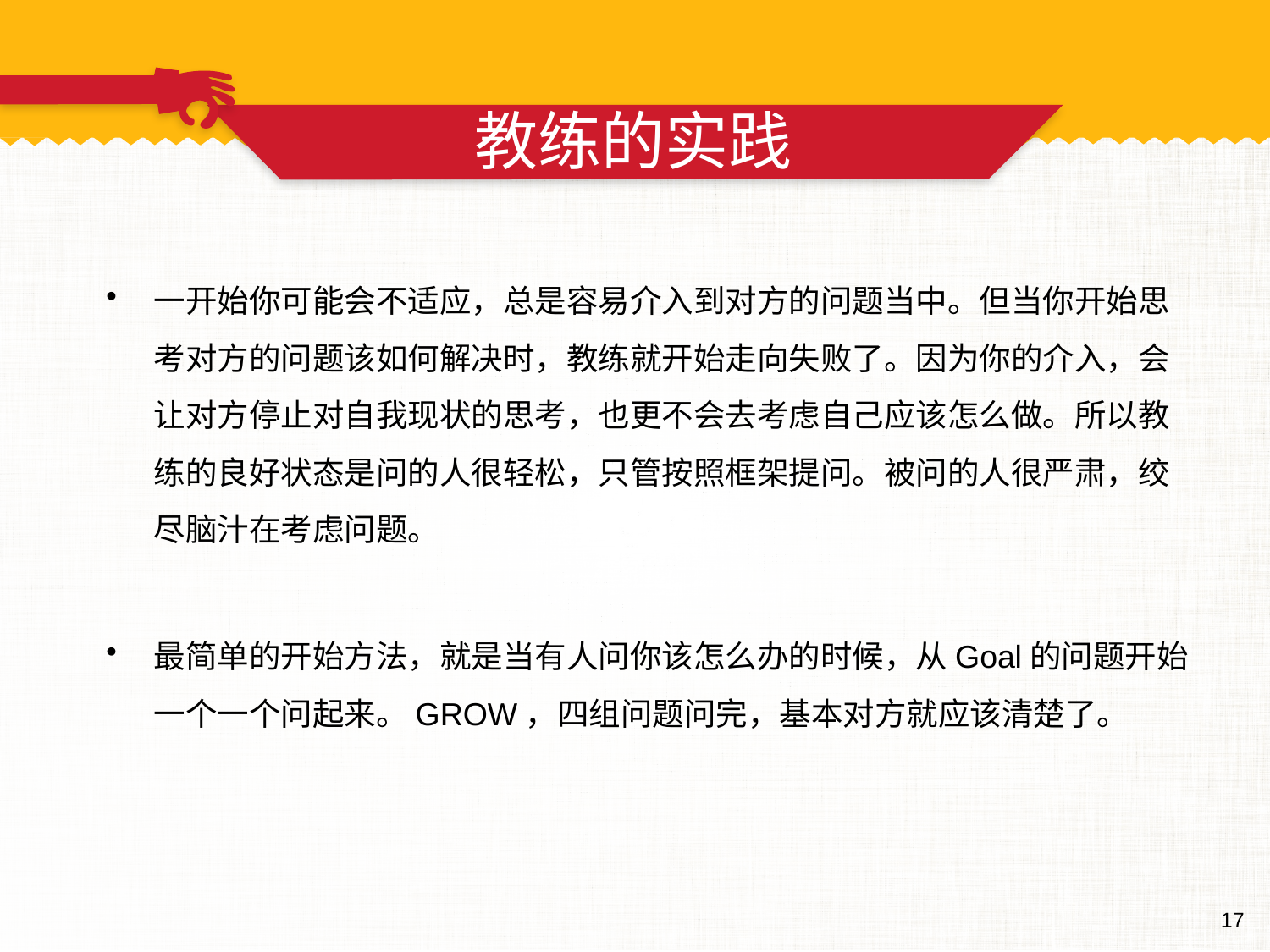

# 教练的实践
一开始你可能会不适应，总是容易介入到对方的问题当中。但当你开始思考对方的问题该如何解决时，教练就开始走向失败了。因为你的介入，会让对方停止对自我现状的思考，也更不会去考虑自己应该怎么做。所以教练的良好状态是问的人很轻松，只管按照框架提问。被问的人很严肃，绞尽脑汁在考虑问题。

最简单的开始方法，就是当有人问你该怎么办的时候，从Goal的问题开始一个一个问起来。GROW，四组问题问完，基本对方就应该清楚了。